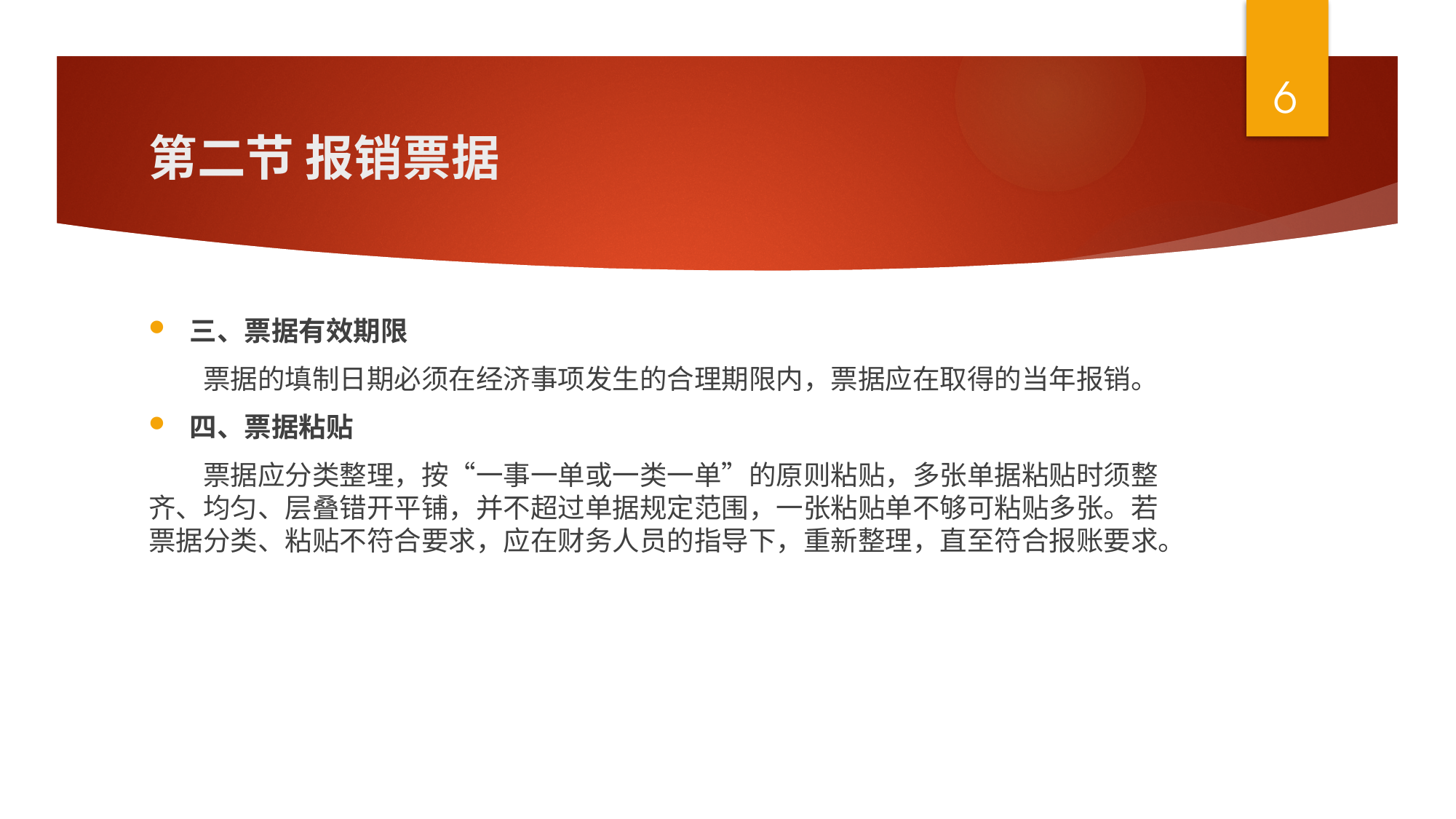

6
# 第二节 报销票据
三、票据有效期限
票据的填制日期必须在经济事项发生的合理期限内，票据应在取得的当年报销。
四、票据粘贴
票据应分类整理，按“一事一单或一类一单”的原则粘贴，多张单据粘贴时须整齐、均匀、层叠错开平铺，并不超过单据规定范围，一张粘贴单不够可粘贴多张。若票据分类、粘贴不符合要求，应在财务人员的指导下，重新整理，直至符合报账要求。